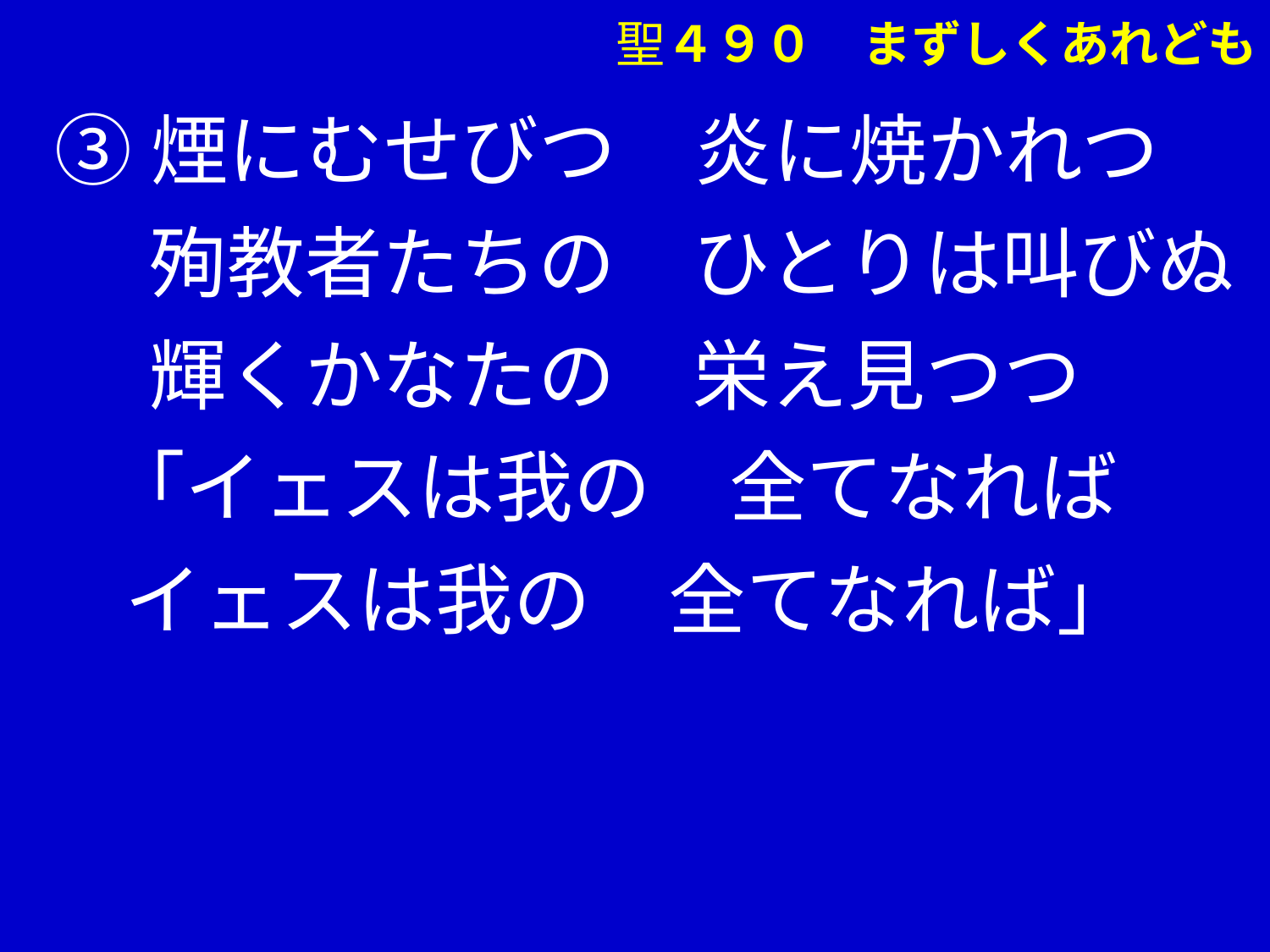

③煙にむせびつ　炎に焼かれつ
　 殉教者たちの　ひとりは叫びぬ
　 輝くかなたの　栄え見つつ
  「イェスは我の　全てなれば
   イェスは我の　全てなれば」

聖４９０　まずしくあれども